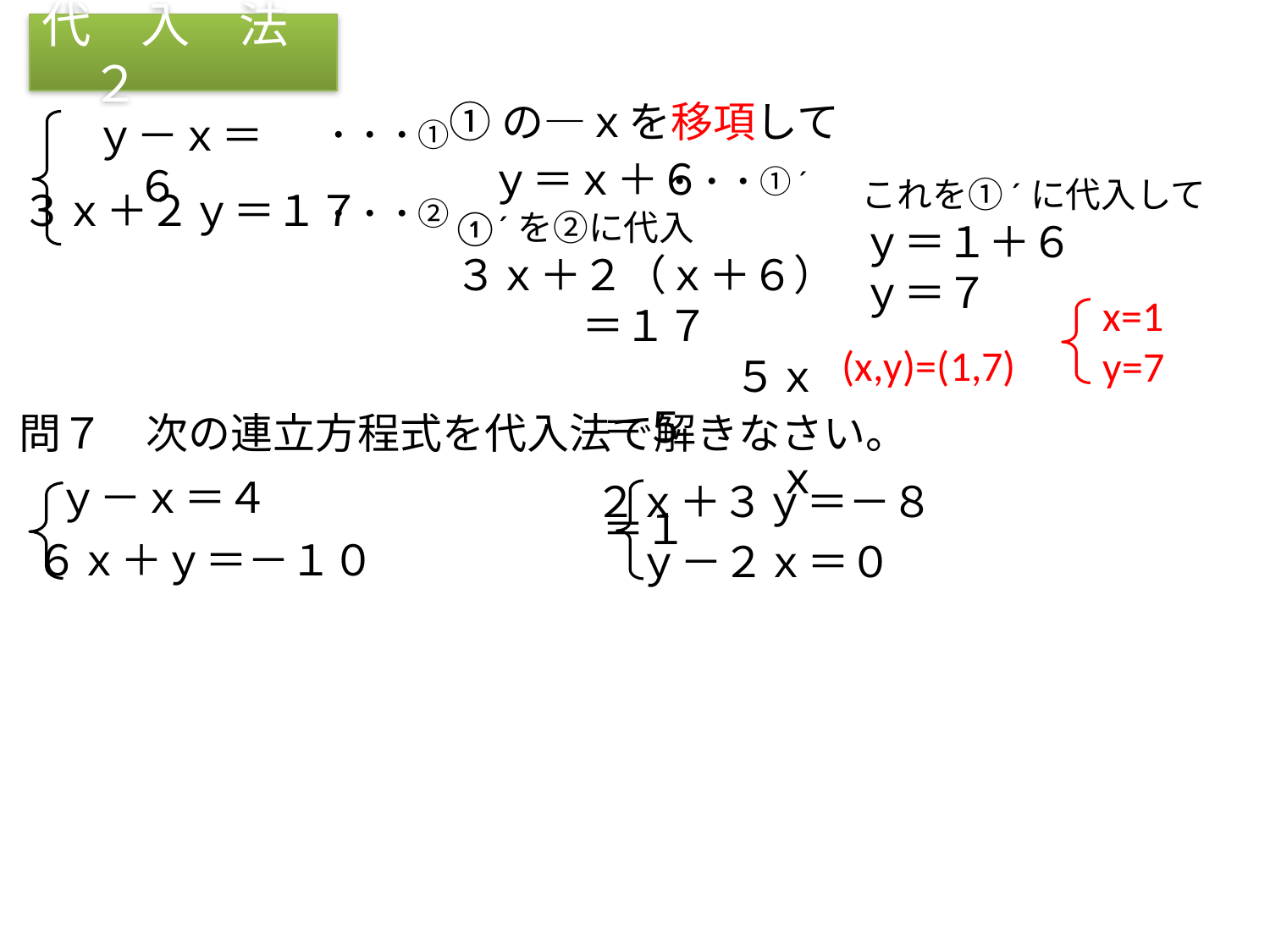

代　入　法　２
①の―ｘを移項して
ｙ－ｘ＝６
・・・①

ｙ＝ｘ＋６
・・・①´
これを①´に代入して
ｙ＝１＋６
ｙ＝７
３ｘ＋２ｙ＝１７
・・・②
①´を②に代入
３ｘ＋２（ｘ＋６）＝１７
　　　　　　 ５ｘ＝５
　　　　　　　 ｘ＝１
x=1
y=7

(x,y)=(1,7)
# 問７　次の連立方程式を代入法で解きなさい。
ｙ－ｘ＝４
２ｘ＋３ｙ＝－８

６ｘ＋ｙ＝－１０
ｙ－２ｘ＝０